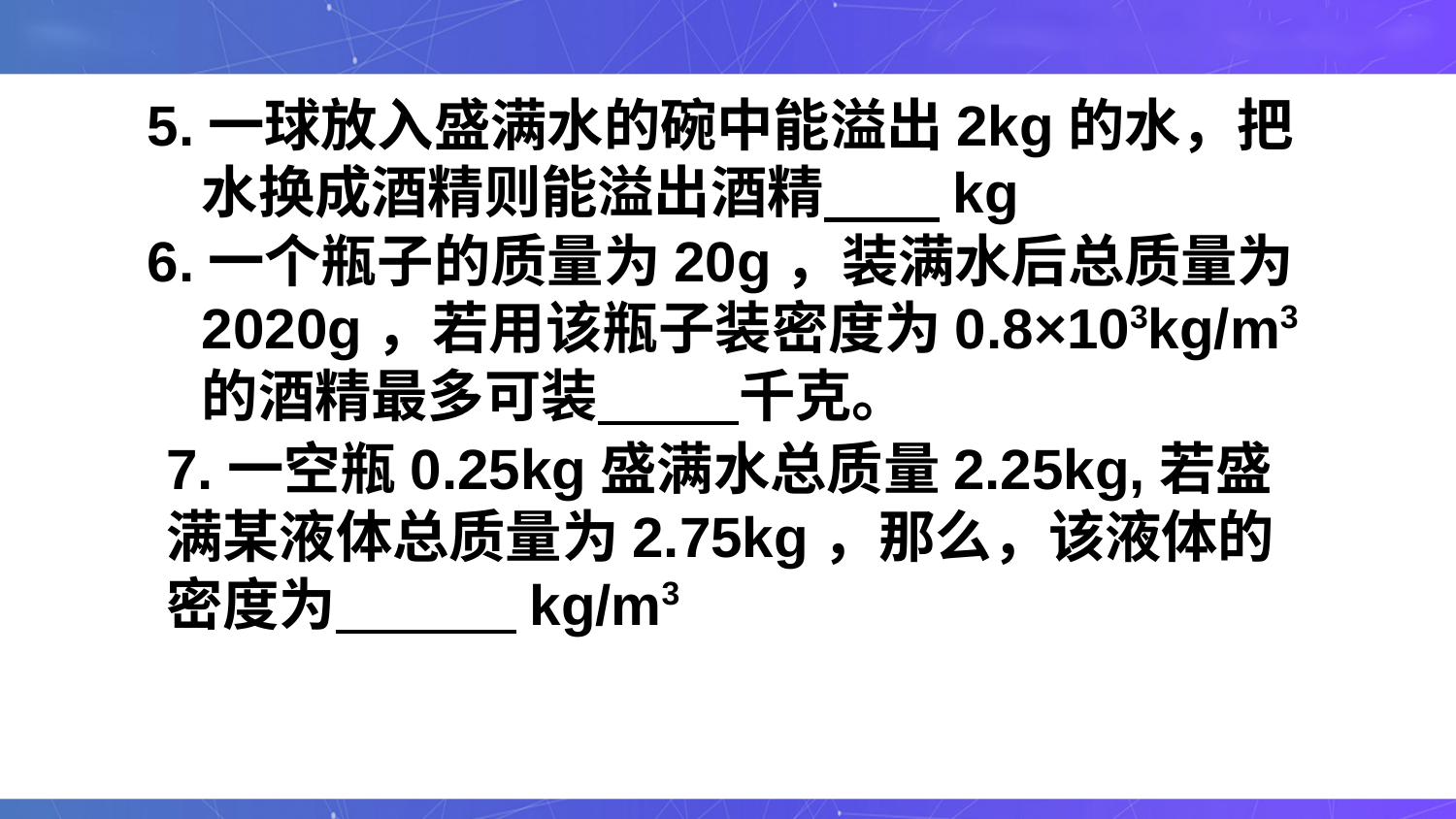

5.一球放入盛满水的碗中能溢出2kg的水，把水换成酒精则能溢出酒精         kg
6.一个瓶子的质量为20g，装满水后总质量为2020g，若用该瓶子装密度为0.8×103kg/m3的酒精最多可装           千克。
7.一空瓶0.25kg盛满水总质量2.25kg,若盛满某液体总质量为2.75kg，那么，该液体的密度为              kg/m3